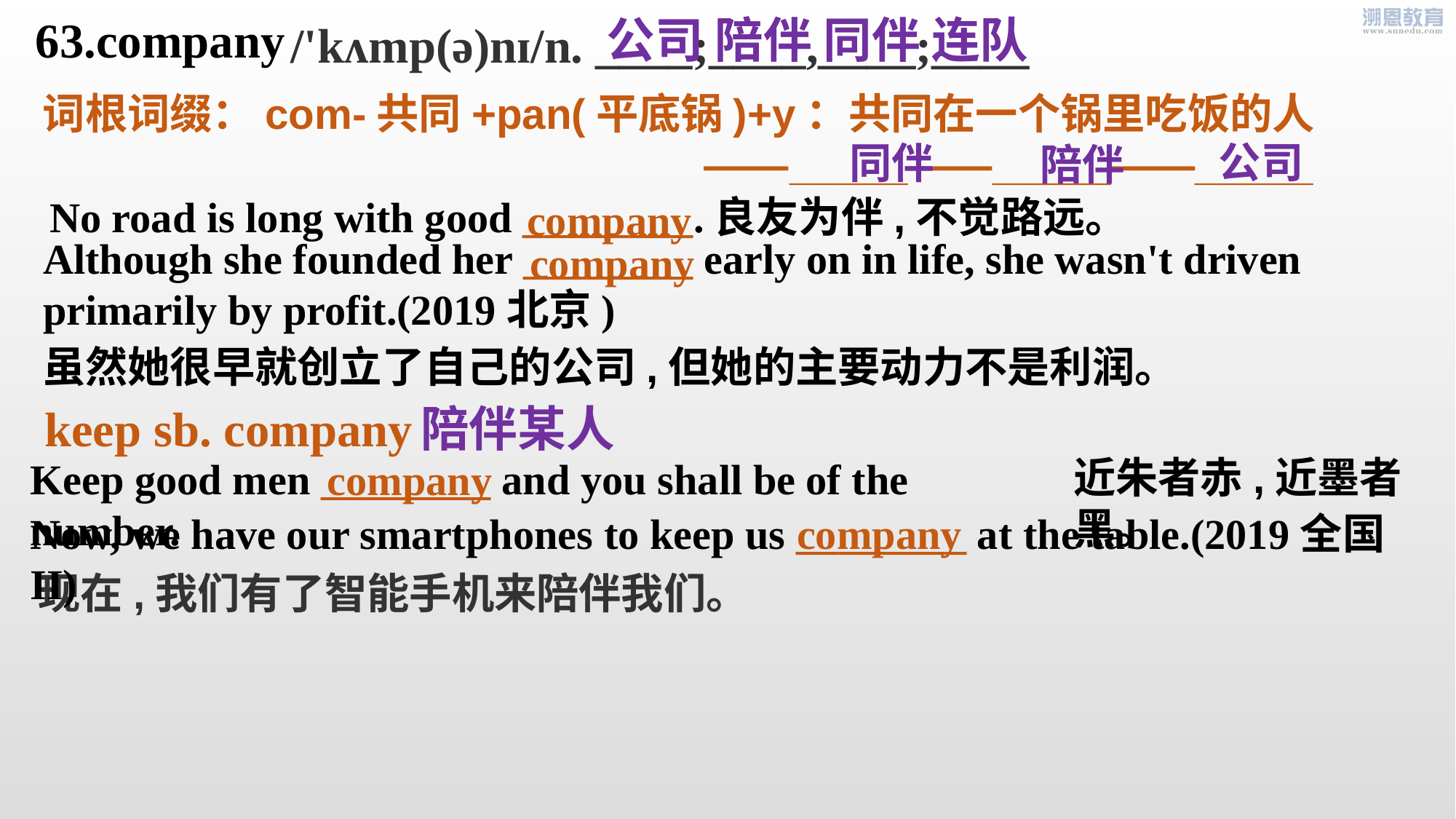

公司 陪伴 同伴 连队
63.company
 /'kʌmp(ə)nɪ/n. ____;____,____;____
词根词缀：com-共同+pan(平底锅)+y：共同在一个锅里吃饭的人
                                                        ——_____——_____——_____
公司
同伴
陪伴
No road is long with good ________.良友为伴,不觉路远。
company
Although she founded her ________ early on in life, she wasn't driven primarily by profit.(2019北京)
company
虽然她很早就创立了自己的公司,但她的主要动力不是利润。
陪伴某人
keep sb. company
近朱者赤,近墨者黑。
Keep good men ________ and you shall be of the number.
company
Now, we have our smartphones to keep us ________ at the table.(2019全国II)
company
现在,我们有了智能手机来陪伴我们。